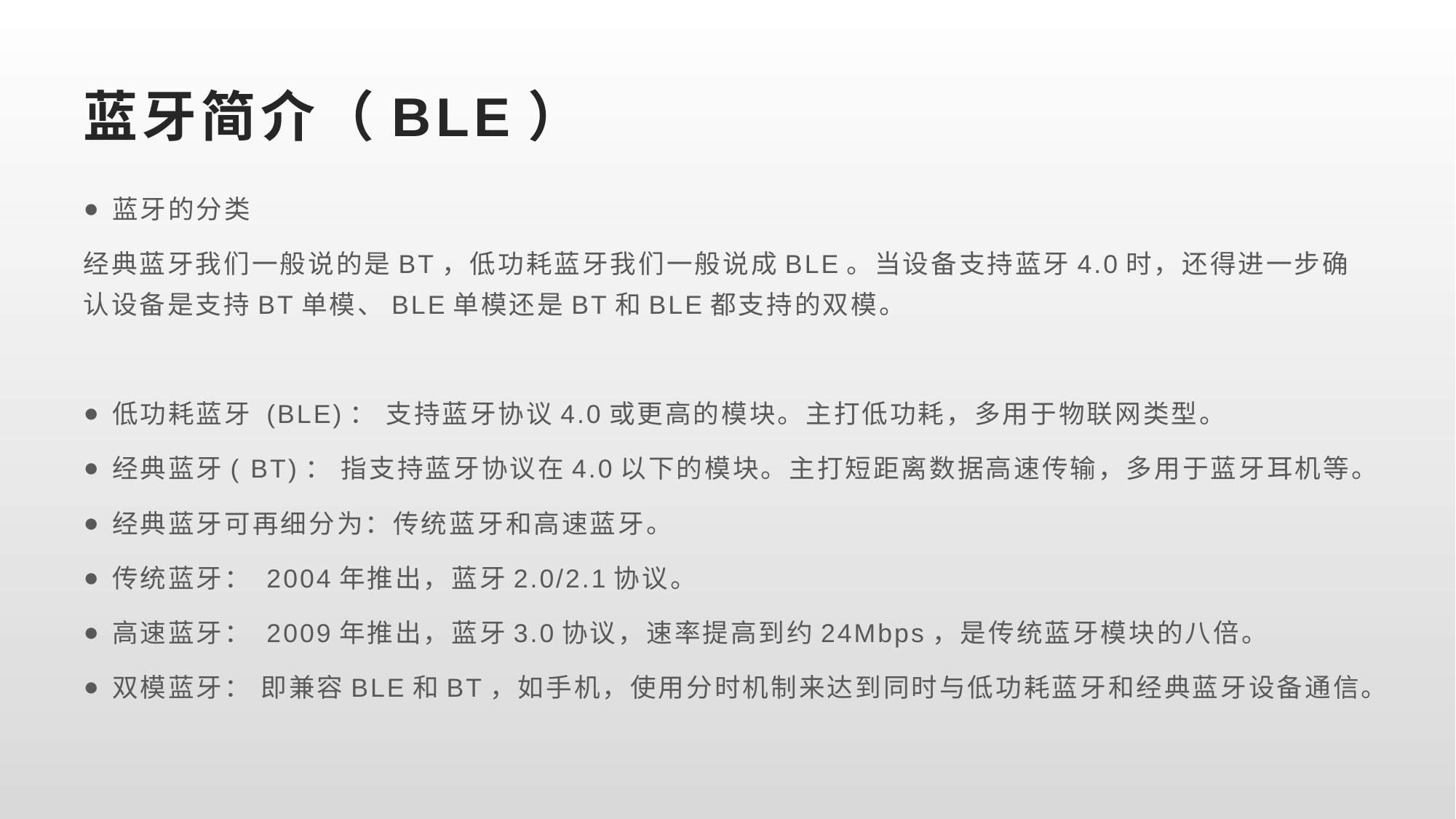

# 蓝牙简介（BLE）
蓝牙的分类
经典蓝牙我们一般说的是BT，低功耗蓝牙我们一般说成BLE。当设备支持蓝牙4.0时，还得进一步确认设备是支持BT单模、BLE单模还是BT和BLE都支持的双模。

低功耗蓝牙 (BLE)： 支持蓝牙协议4.0或更高的模块。主打低功耗，多用于物联网类型。
经典蓝牙( BT)： 指支持蓝牙协议在4.0以下的模块。主打短距离数据高速传输，多用于蓝牙耳机等。
经典蓝牙可再细分为：传统蓝牙和高速蓝牙。
传统蓝牙： 2004年推出，蓝牙2.0/2.1协议。
高速蓝牙： 2009年推出，蓝牙3.0协议，速率提高到约24Mbps，是传统蓝牙模块的八倍。
双模蓝牙： 即兼容BLE和BT，如手机，使用分时机制来达到同时与低功耗蓝牙和经典蓝牙设备通信。